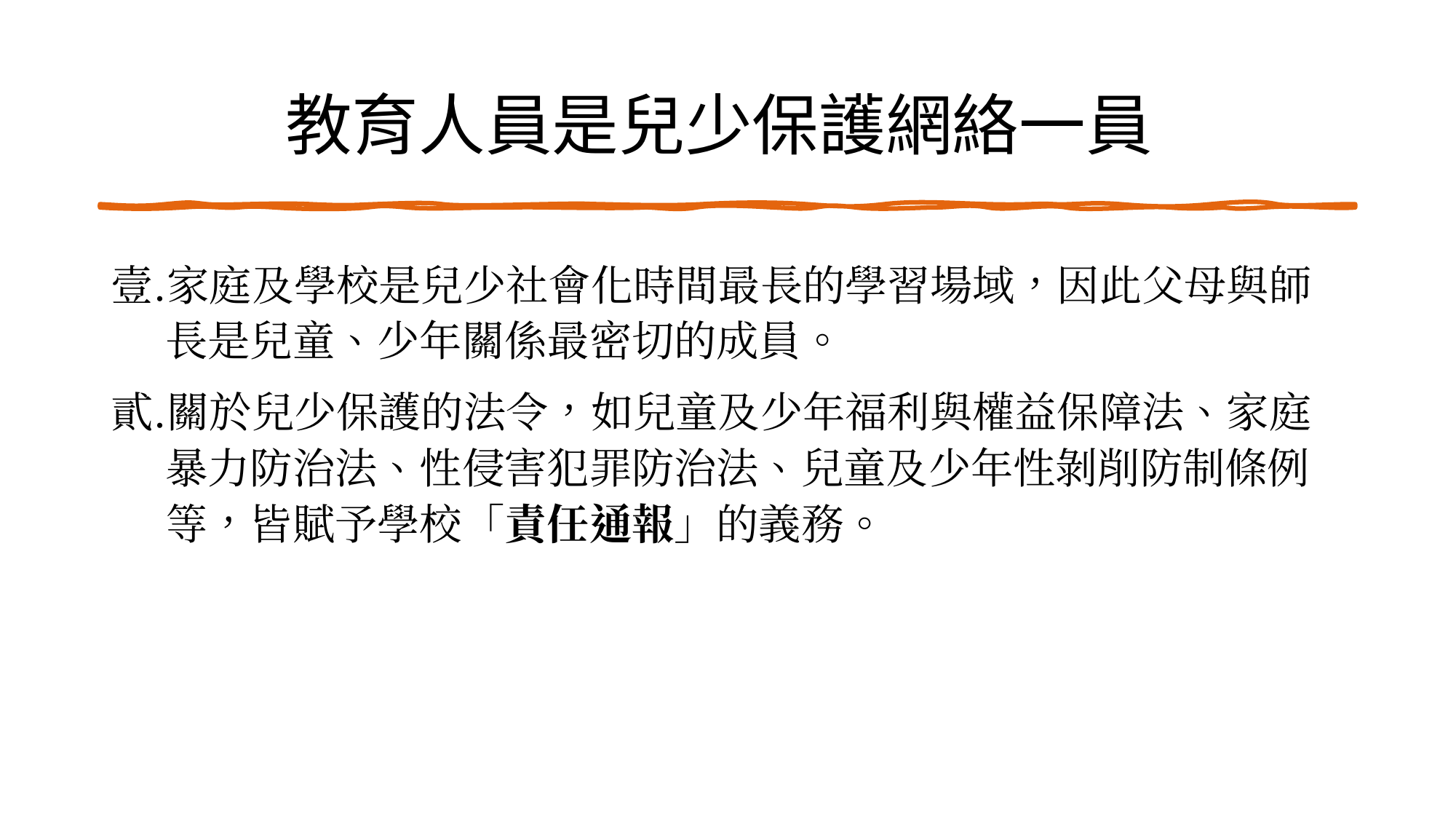

# 教育人員是兒少保護網絡一員
家庭及學校是兒少社會化時間最長的學習場域，因此父母與師長是兒童、少年關係最密切的成員。
關於兒少保護的法令，如兒童及少年福利與權益保障法、家庭暴力防治法、性侵害犯罪防治法、兒童及少年性剝削防制條例等，皆賦予學校「責任通報」的義務。